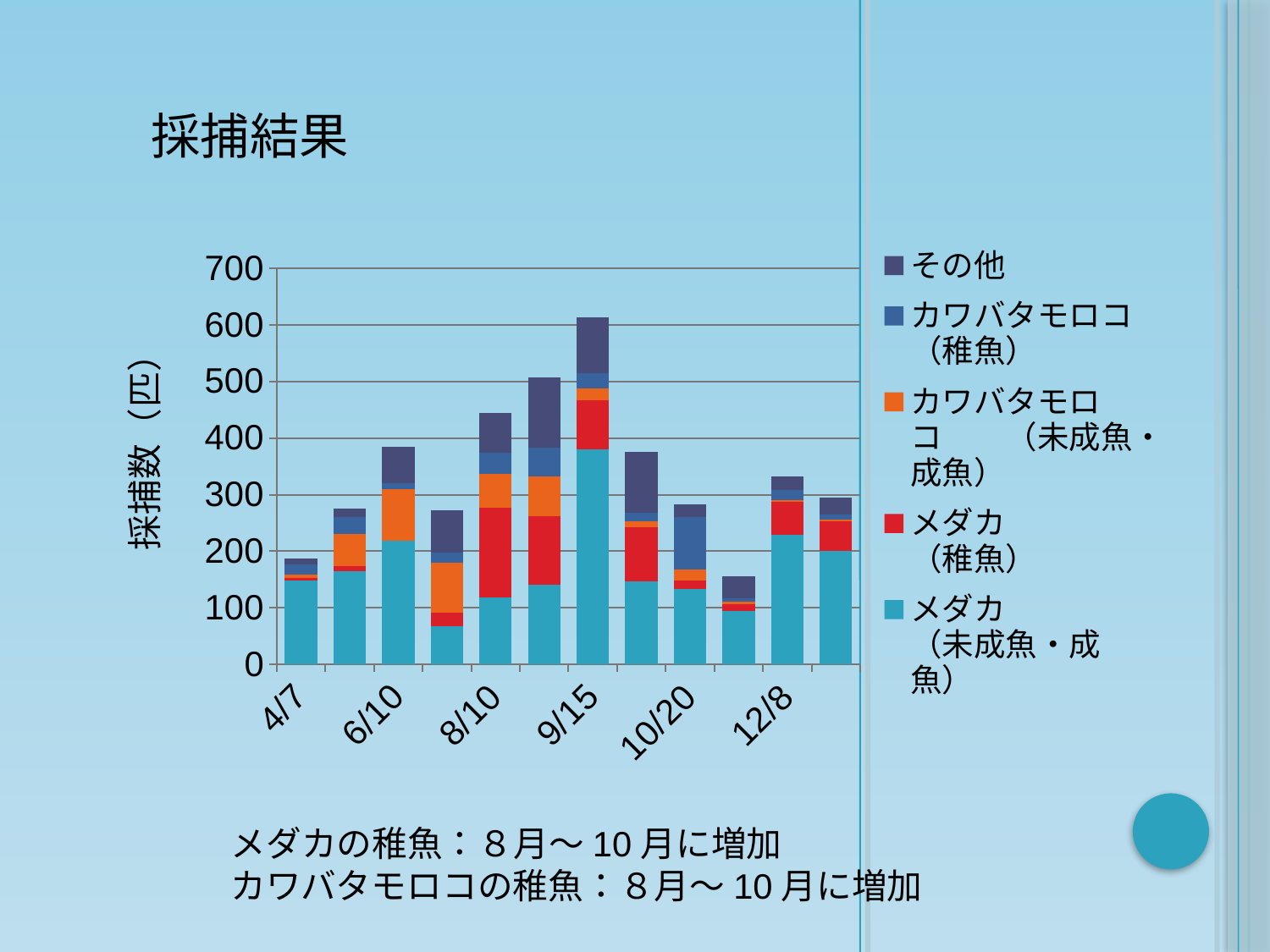

採捕結果

### Chart

| Category | メダカ               （未成魚・成魚）　 | メダカ               （稚魚） | カワバタモロコ　　（未成魚・成魚） | カワバタモロコ（稚魚） | その他 |
|---|---|---|---|---|---|
| 39910 | 148.0 | 4.0 | 6.0 | 18.0 | 11.0 |
| 39940 | 165.0 | 8.0 | 58.0 | 30.0 | 14.0 |
| 39974 | 219.0 | 0.0 | 91.0 | 10.0 | 65.0 |
| 40007 | 67.0 | 24.0 | 88.0 | 19.0 | 75.0 |
| 40035 | 118.0 | 159.0 | 60.0 | 37.0 | 70.0 |
| 40050 | 141.0 | 121.0 | 70.0 | 51.0 | 124.0 |
| 40071 | 380.0 | 87.0 | 21.0 | 27.0 | 98.0 |
| 40089 | 146.0 | 96.0 | 11.0 | 15.0 | 107.0 |
| 40106 | 133.0 | 15.0 | 19.0 | 93.0 | 23.0 |
| 40123 | 94.0 | 12.0 | 4.0 | 7.0 | 38.0 |
| 40155 | 229.0 | 59.0 | 3.0 | 18.0 | 23.0 |
| 40186 | 201.0 | 52.0 | 3.0 | 9.0 | 30.0 |
メダカの稚魚：８月～10月に増加
カワバタモロコの稚魚：８月～10月に増加